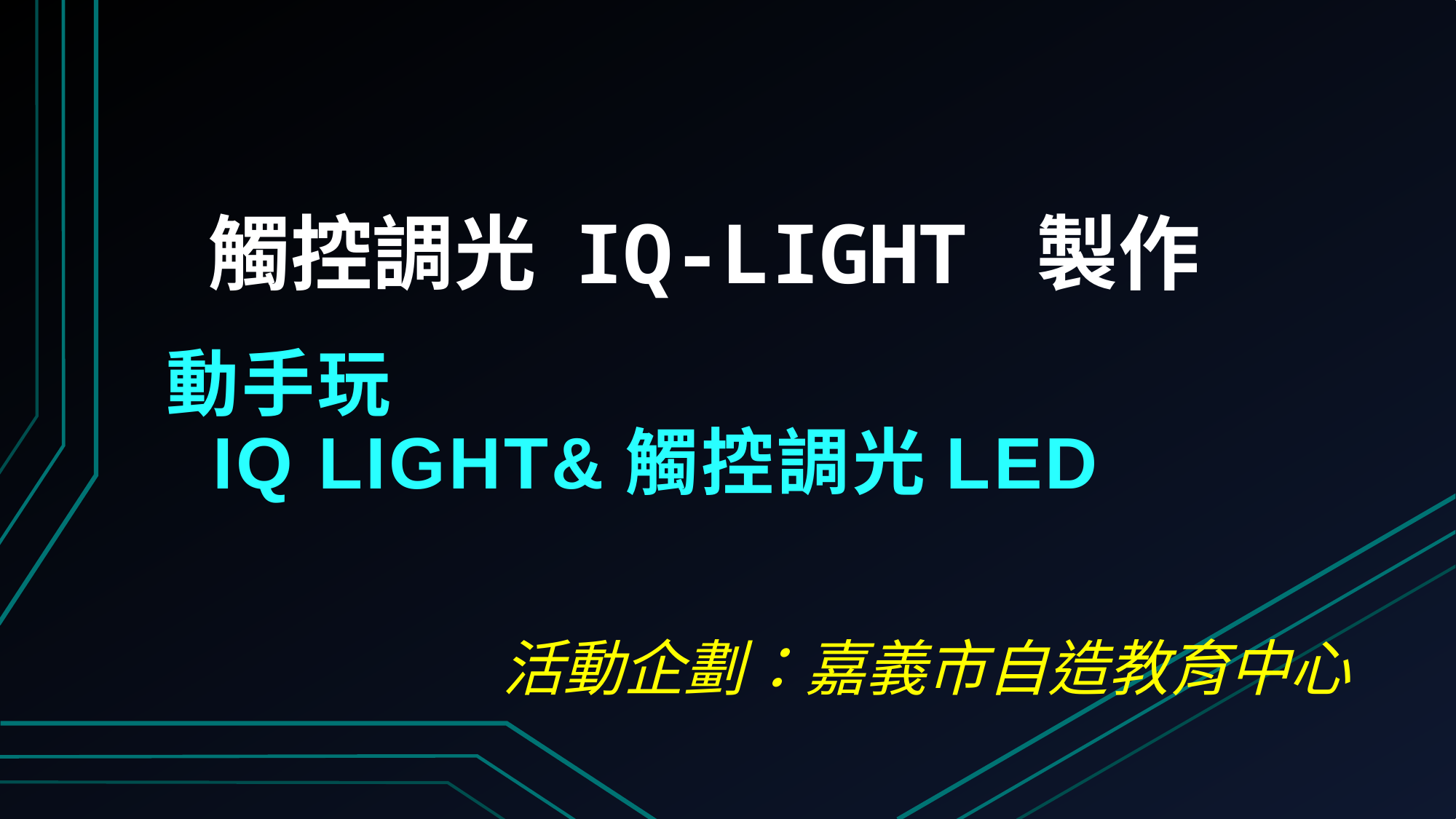

# 觸控調光 IQ-LIGHT 製作
動手玩
  IQ LIGHT&觸控調光LED
活動企劃：嘉義市自造教育中心